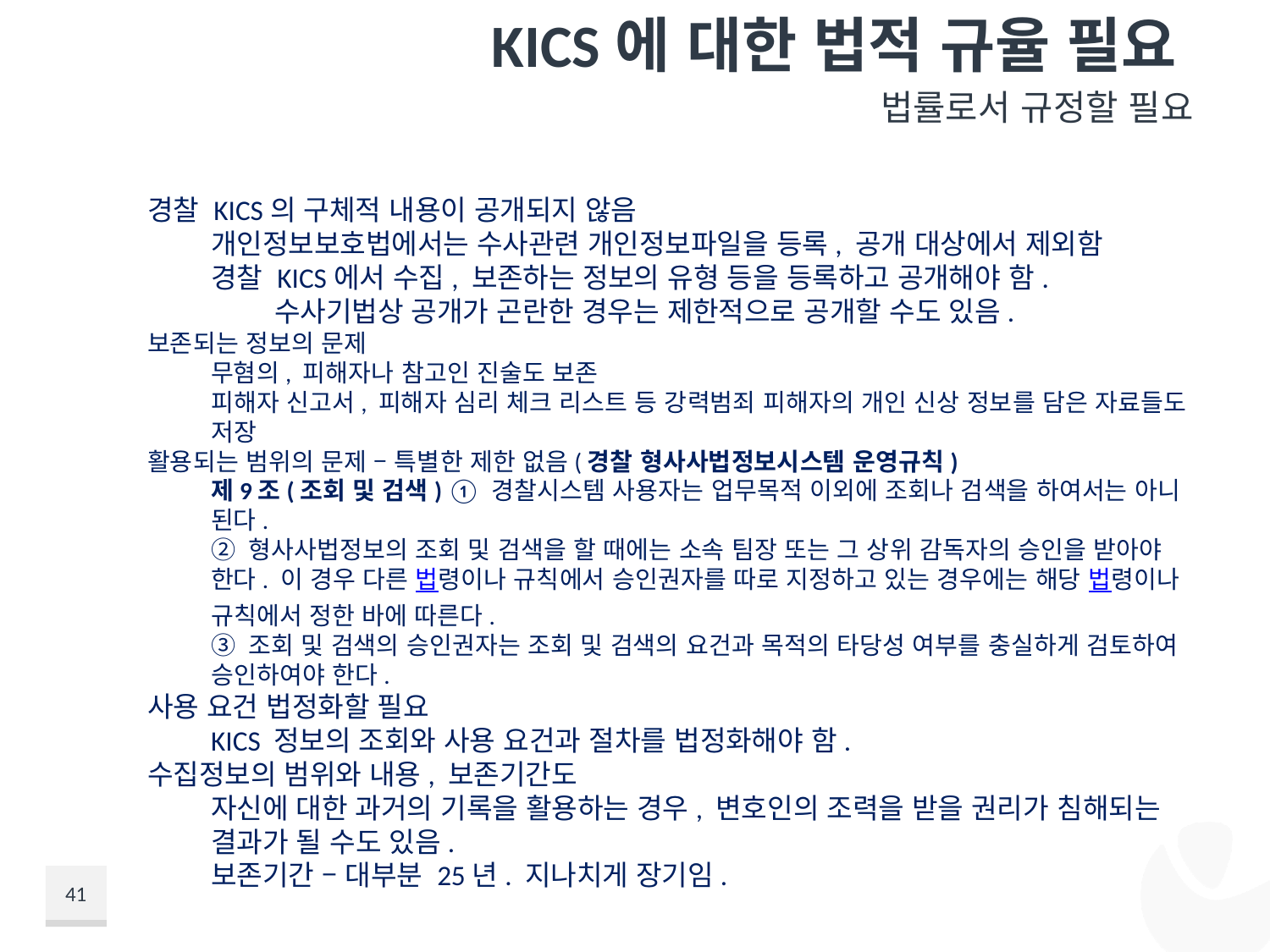

# KICS에 대한 법적 규율 필요
법률로서 규정할 필요
경찰 KICS의 구체적 내용이 공개되지 않음
개인정보보호법에서는 수사관련 개인정보파일을 등록, 공개 대상에서 제외함
경찰 KICS에서 수집, 보존하는 정보의 유형 등을 등록하고 공개해야 함.
수사기법상 공개가 곤란한 경우는 제한적으로 공개할 수도 있음.
보존되는 정보의 문제
무혐의, 피해자나 참고인 진술도 보존
피해자 신고서, 피해자 심리 체크 리스트 등 강력범죄 피해자의 개인 신상 정보를 담은 자료들도 저장
활용되는 범위의 문제 – 특별한 제한 없음(경찰 형사사법정보시스템 운영규칙)
제9조(조회 및 검색) ① 경찰시스템 사용자는 업무목적 이외에 조회나 검색을 하여서는 아니 된다.
② 형사사법정보의 조회 및 검색을 할 때에는 소속 팀장 또는 그 상위 감독자의 승인을 받아야 한다. 이 경우 다른 법령이나 규칙에서 승인권자를 따로 지정하고 있는 경우에는 해당 법령이나 규칙에서 정한 바에 따른다.
③ 조회 및 검색의 승인권자는 조회 및 검색의 요건과 목적의 타당성 여부를 충실하게 검토하여 승인하여야 한다.
사용 요건 법정화할 필요
KICS 정보의 조회와 사용 요건과 절차를 법정화해야 함.
수집정보의 범위와 내용, 보존기간도
자신에 대한 과거의 기록을 활용하는 경우, 변호인의 조력을 받을 권리가 침해되는 결과가 될 수도 있음.
보존기간 – 대부분 25년. 지나치게 장기임.
41